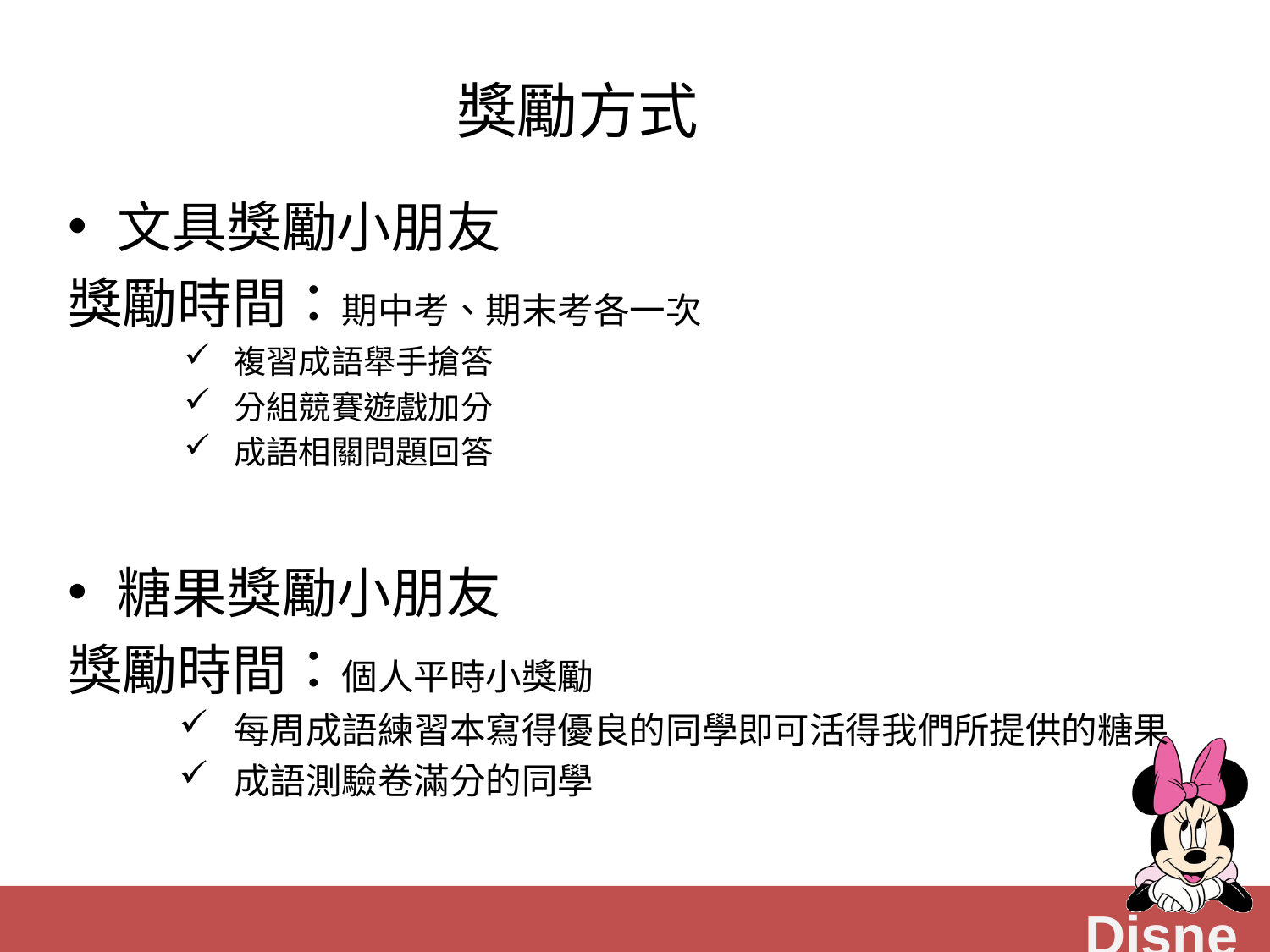

# 獎勵方式
文具獎勵小朋友
獎勵時間：期中考、期末考各一次
複習成語舉手搶答
分組競賽遊戲加分
成語相關問題回答

糖果獎勵小朋友
獎勵時間：個人平時小獎勵
每周成語練習本寫得優良的同學即可活得我們所提供的糖果
成語測驗卷滿分的同學